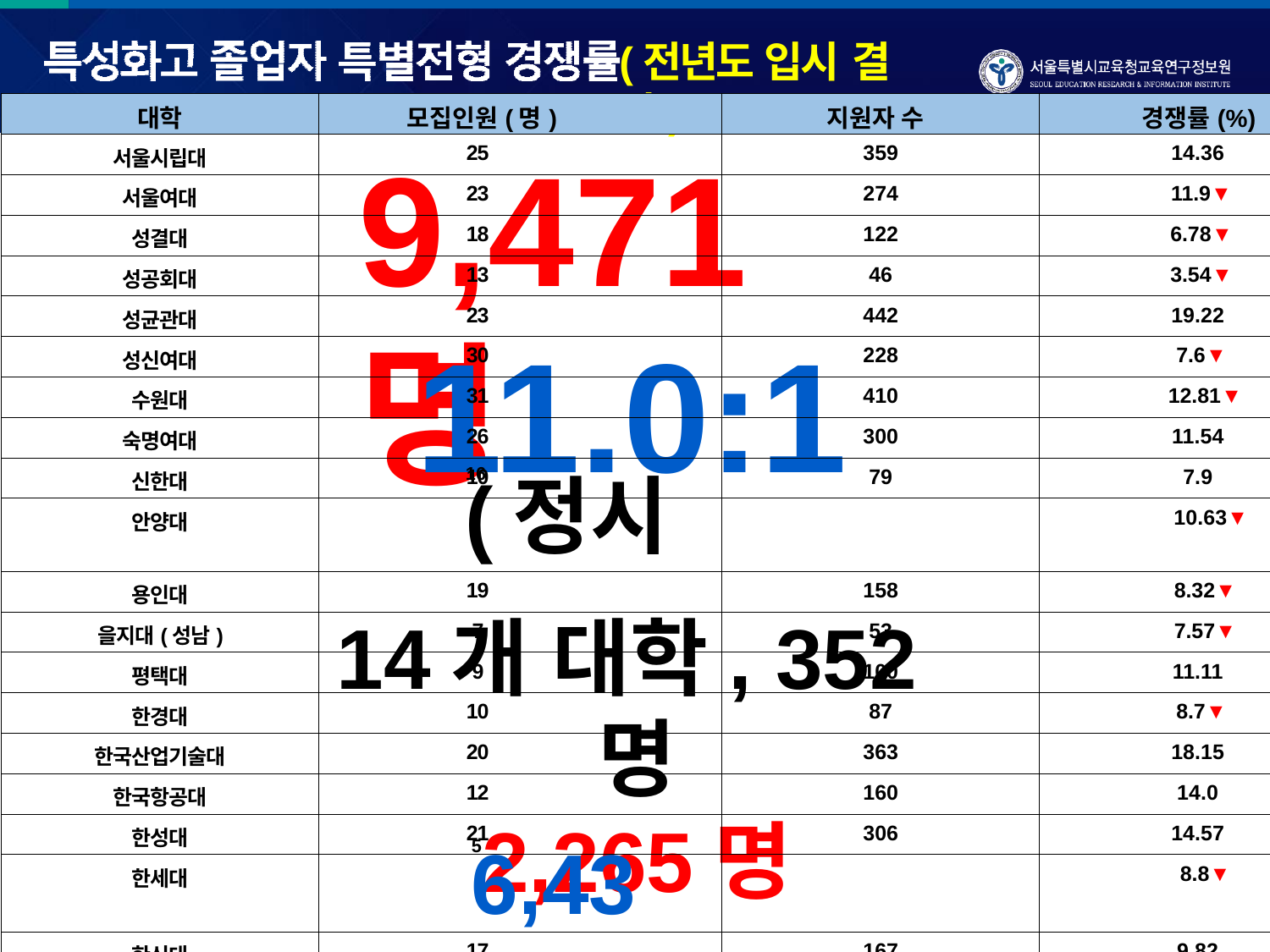

(전년도 입시 결과)
| 대학 | 모집인원(명) | 지원자 수 | 경쟁률(%) |
| --- | --- | --- | --- |
| 서울시립대 | 25 | 359 | 14.36 |
| 서울여대 | 23 | 274 | 11.9▼ |
| 성결대 | 18 | 122 | 6.78▼ |
| 성공회대 | 13 | 46 | 3.54▼ |
| 성균관대 | 23 | 442 | 19.22 |
| 성신여대 | 30 | 228 | 7.6▼ |
| 수원대 | 31 | 410 | 12.81▼ |
| 숙명여대 | 26 | 300 | 11.54 |
| 신한대 | 10 | 79 | 7.9 |
| 안양대 | 16 (정시 | ) 170 | 10.63▼ |
| 용인대 | 19 | 158 | 8.32▼ |
| 을지대(성남) | 7 | 53 | 7.57▼ |
| 평택대 | 9 | 100 | 11.11 |
| 한경대 | 10 | 87 | 8.7▼ |
| 한국산업기술대 | 20 | 363 | 18.15 |
| 한국항공대 | 12 | 160 | 14.0 |
| 한성대 | 21 | 306 | 14.57 |
| 한세대 | 5 6,43 | :1 44 | 8.8▼ |
| 한신대 | 17 | 167 | 9.82 |
| 협성대 | 15 | 174 | 11.0 |
# 9,471명
11.0:1
14개 대학, 352명
2,265명